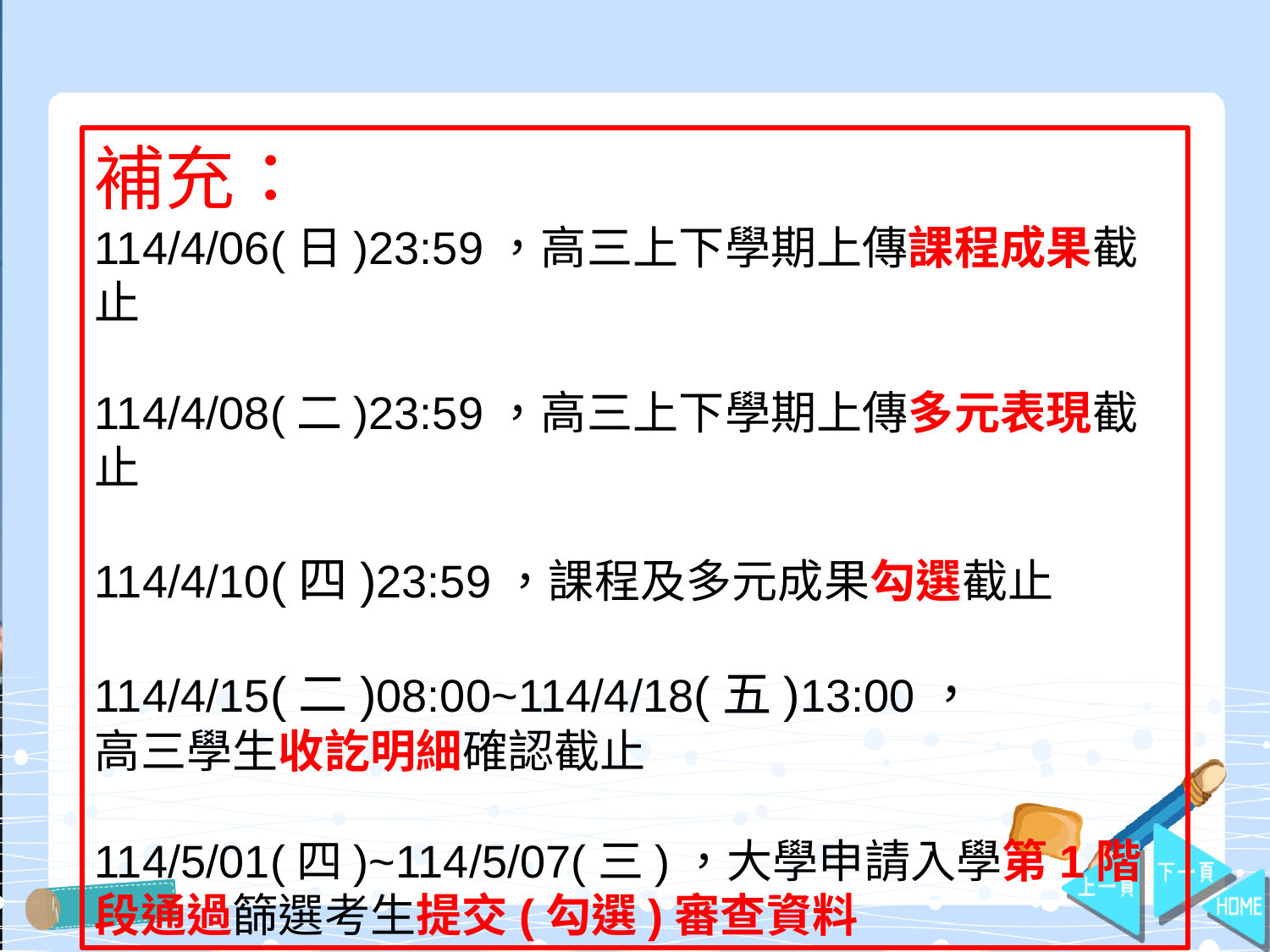

補充：
114/4/06(日)23:59，高三上下學期上傳課程成果截止

114/4/08(二)23:59，高三上下學期上傳多元表現截止

114/4/10(四)23:59，課程及多元成果勾選截止

114/4/15(二)08:00~114/4/18(五)13:00，
高三學生收訖明細確認截止

114/5/01(四)~114/5/07(三)，大學申請入學第1階段通過篩選考生提交(勾選)審查資料